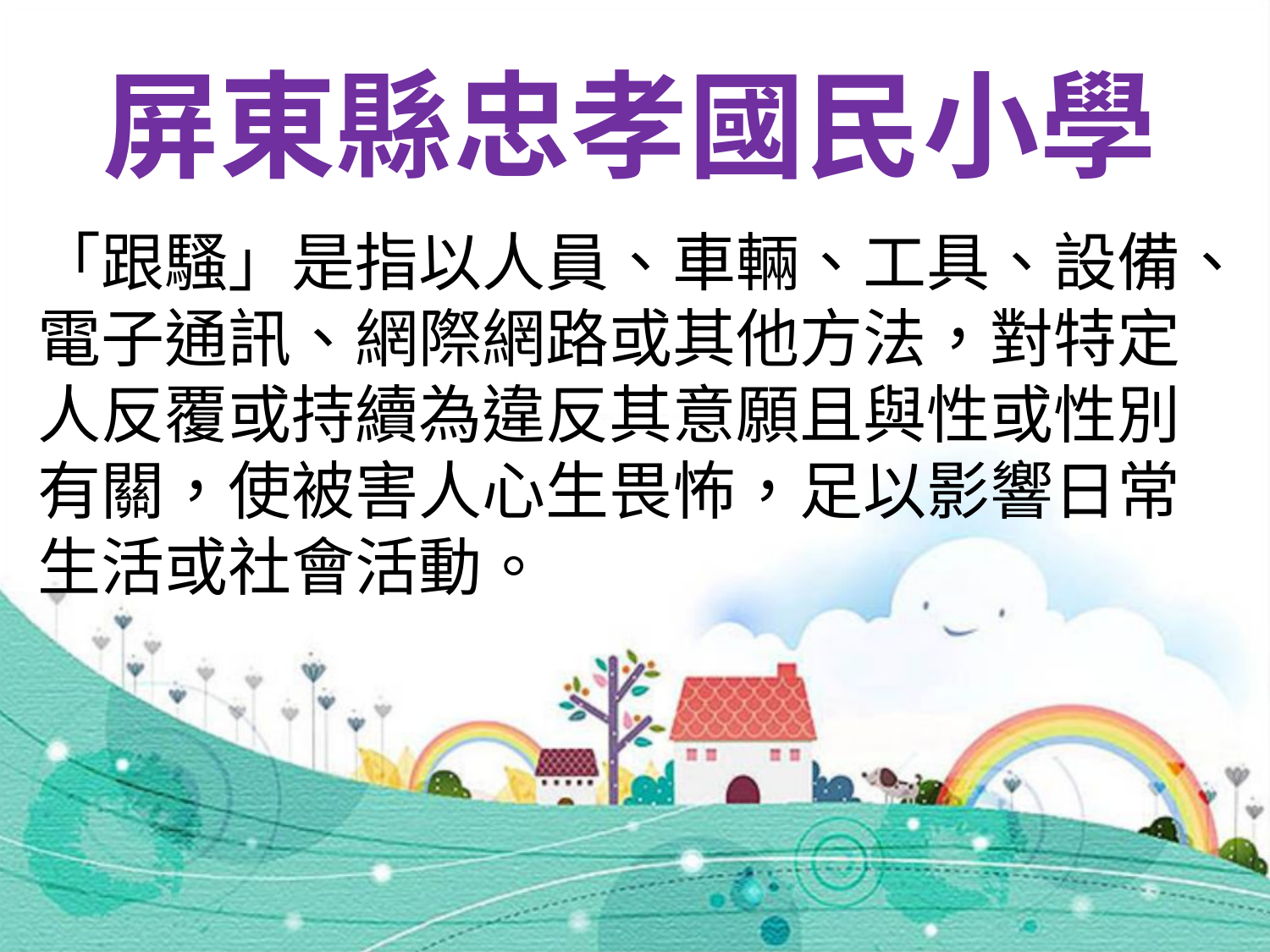

屏東縣忠孝國民小學

「跟騷」是指以人員、車輛、工具、設備、電子通訊、網際網路或其他方法，對特定人反覆或持續為違反其意願且與性或性別有關，使被害人心生畏怖，足以影響日常生活或社會活動。